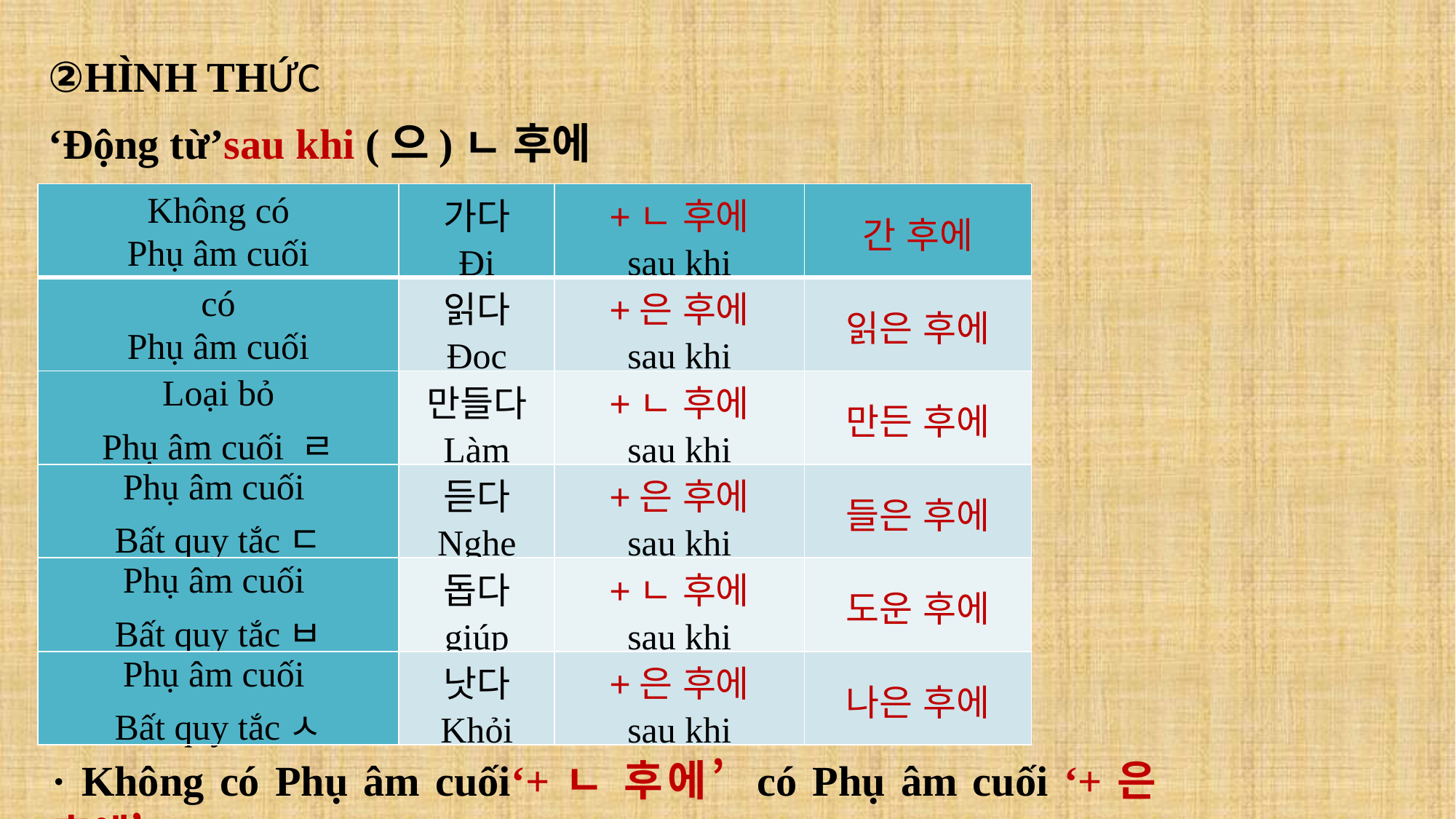

②HÌNH THỨC
‘Động từ’sau khi (으)ㄴ 후에
| Không có Phụ âm cuối | 가다 Đi | +ㄴ 후에 sau khi | 간 후에 |
| --- | --- | --- | --- |
| có Phụ âm cuối | 읽다 Đọc | +은 후에 sau khi | 읽은 후에 |
| Loại bỏ Phụ âm cuối ㄹ | 만들다 Làm | +ㄴ 후에 sau khi | 만든 후에 |
| Phụ âm cuối Bất quy tắcㄷ | 듣다 Nghe | +은 후에 sau khi | 들은 후에 |
| Phụ âm cuối Bất quy tắcㅂ | 돕다 giúp | +ㄴ 후에 sau khi | 도운 후에 |
| Phụ âm cuối Bất quy tắcㅅ | 낫다 Khỏi | +은 후에 sau khi | 나은 후에 |
· Không có Phụ âm cuối‘+ㄴ 후에’ có Phụ âm cuối ‘+은 후에’.